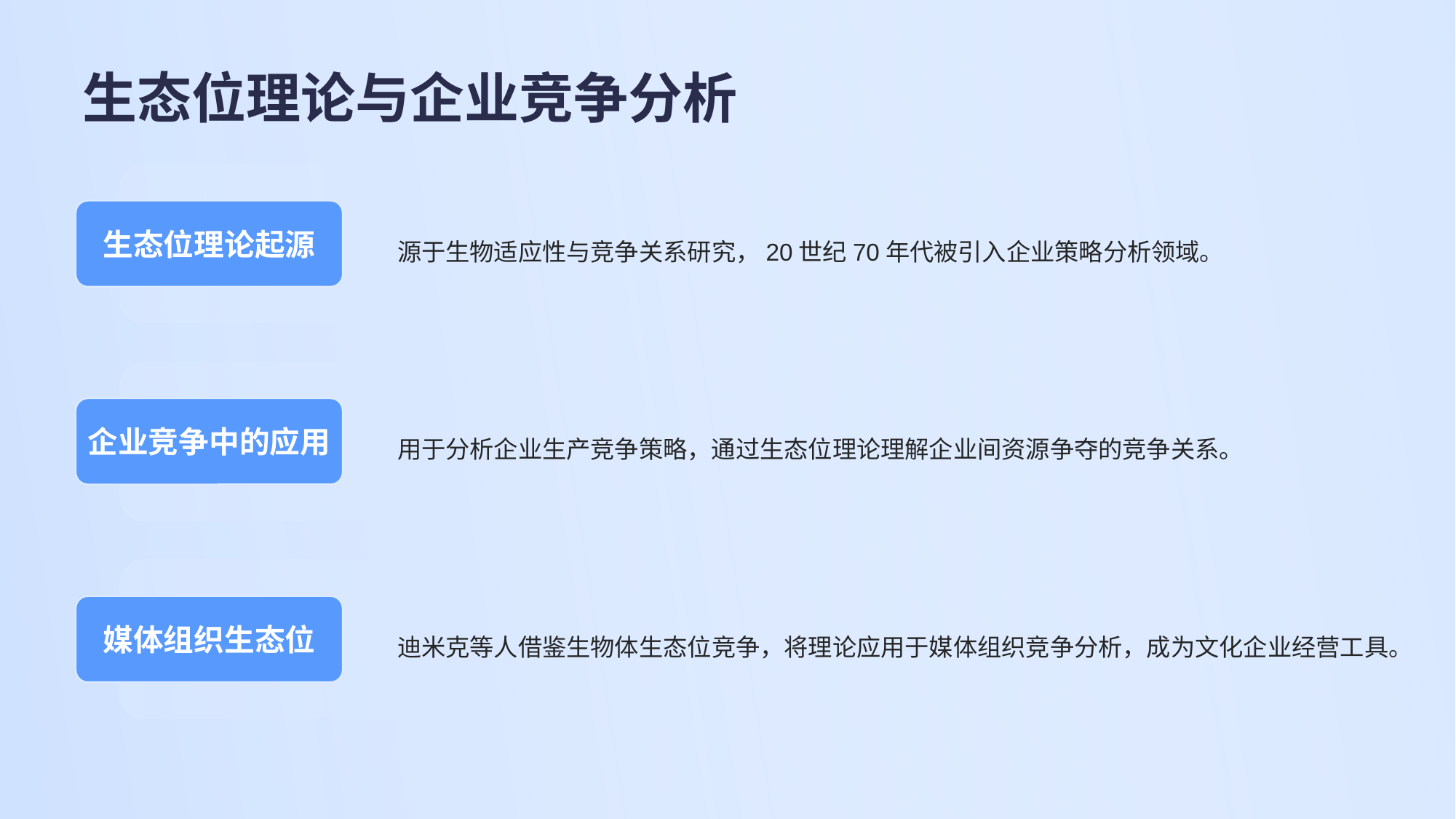

# 生态位理论与企业竞争分析

源于生物适应性与竞争关系研究，20世纪70年代被引入企业策略分析领域。
生态位理论起源
用于分析企业生产竞争策略，通过生态位理论理解企业间资源争夺的竞争关系。

企业竞争中的应用
迪米克等人借鉴生物体生态位竞争，将理论应用于媒体组织竞争分析，成为文化企业经营工具。

媒体组织生态位